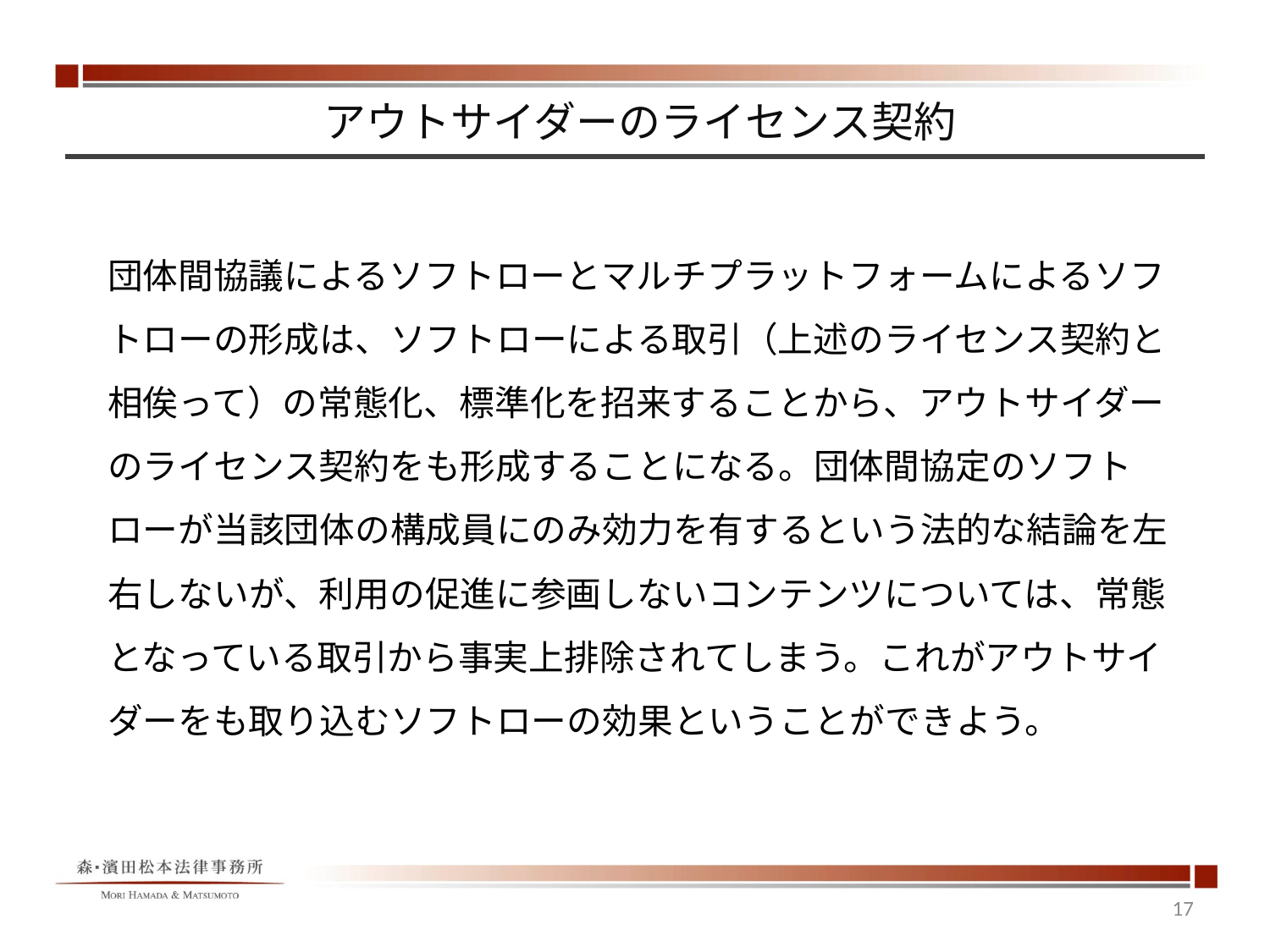

# アウトサイダーのライセンス契約
団体間協議によるソフトローとマルチプラットフォームによるソフトローの形成は、ソフトローによる取引（上述のライセンス契約と相俟って）の常態化、標準化を招来することから、アウトサイダーのライセンス契約をも形成することになる。団体間協定のソフトローが当該団体の構成員にのみ効力を有するという法的な結論を左右しないが、利用の促進に参画しないコンテンツについては、常態となっている取引から事実上排除されてしまう。これがアウトサイダーをも取り込むソフトローの効果ということができよう。
17